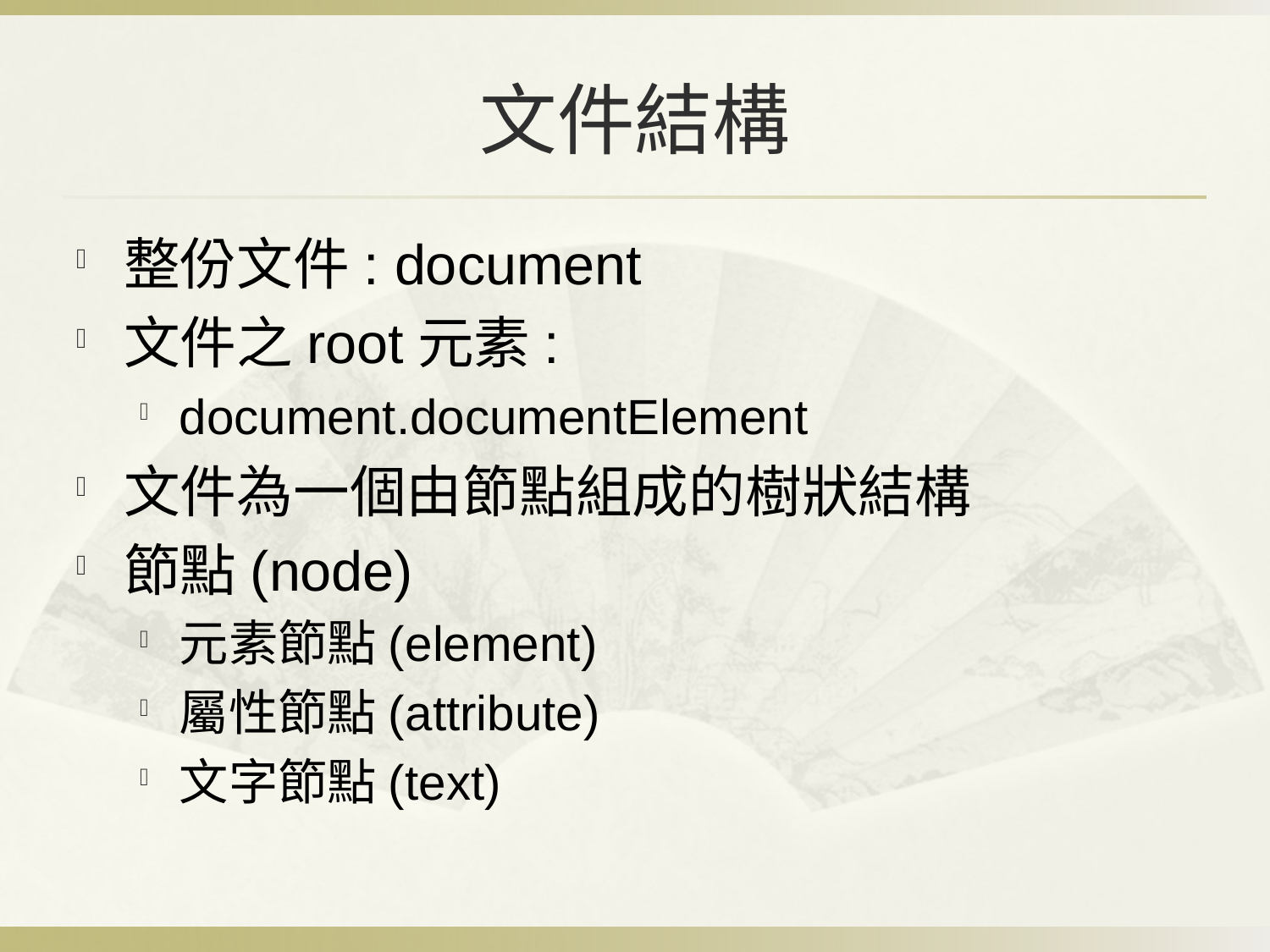

# 文件結構
整份文件: document
文件之root元素:
document.documentElement
文件為一個由節點組成的樹狀結構
節點(node)
元素節點(element)
屬性節點(attribute)
文字節點(text)